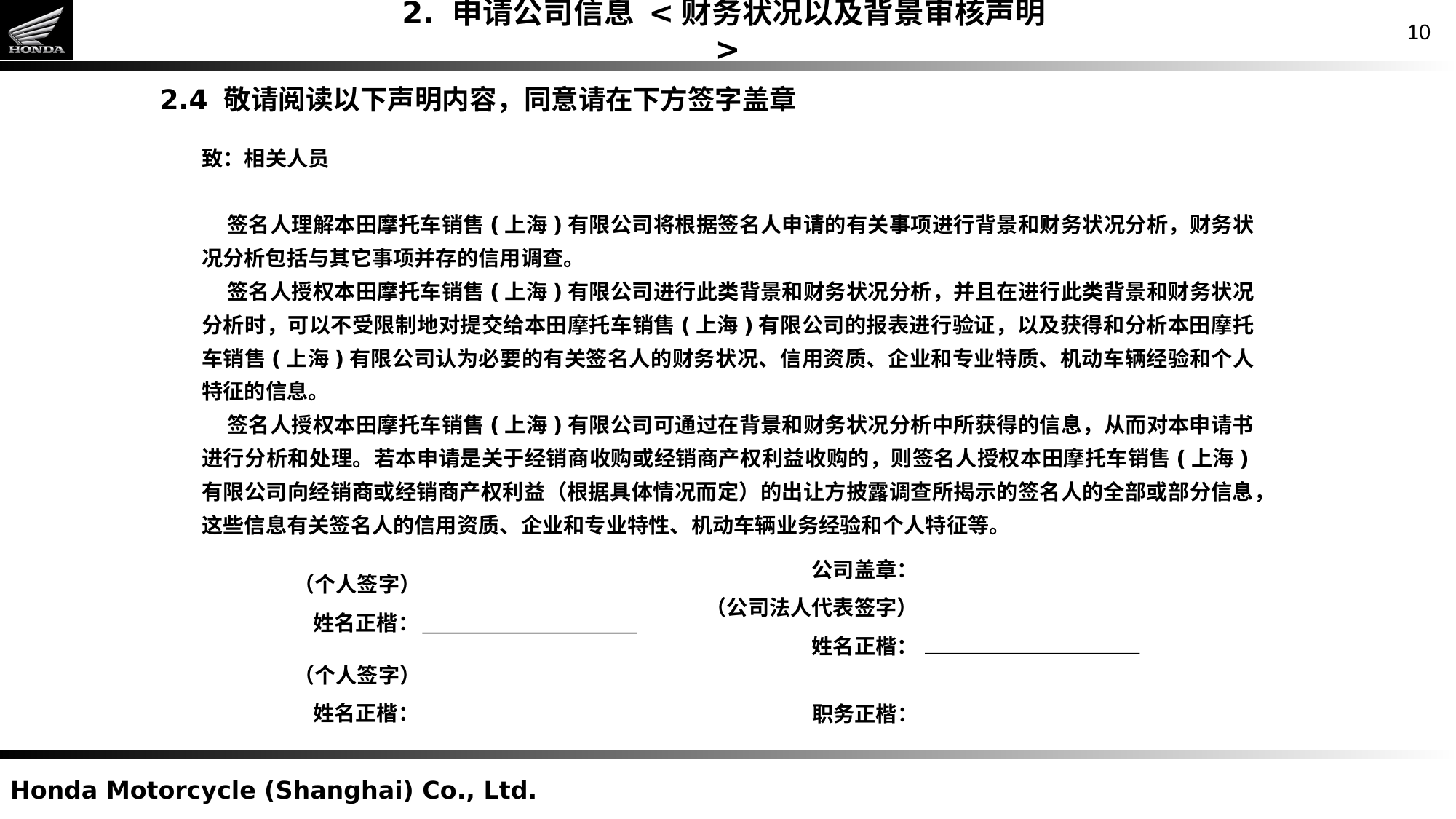

2. 申请公司信息 <财务状况以及背景审核声明>
2.4 敬请阅读以下声明内容，同意请在下方签字盖章

致：相关人员

    签名人理解本田摩托车销售(上海)有限公司将根据签名人申请的有关事项进行背景和财务状况分析，财务状况分析包括与其它事项并存的信用调查。
    签名人授权本田摩托车销售(上海)有限公司进行此类背景和财务状况分析，并且在进行此类背景和财务状况分析时，可以不受限制地对提交给本田摩托车销售(上海)有限公司的报表进行验证，以及获得和分析本田摩托车销售(上海)有限公司认为必要的有关签名人的财务状况、信用资质、企业和专业特质、机动车辆经验和个人特征的信息。
    签名人授权本田摩托车销售(上海)有限公司可通过在背景和财务状况分析中所获得的信息，从而对本申请书进行分析和处理。若本申请是关于经销商收购或经销商产权利益收购的，则签名人授权本田摩托车销售(上海)有限公司向经销商或经销商产权利益（根据具体情况而定）的出让方披露调查所揭示的签名人的全部或部分信息，这些信息有关签名人的信用资质、企业和专业特性、机动车辆业务经验和个人特征等。
公司盖章：
（公司法人代表签字）
   姓名正楷：
（个人签字）
   姓名正楷：

（个人签字）
   姓名正楷：

职务正楷：